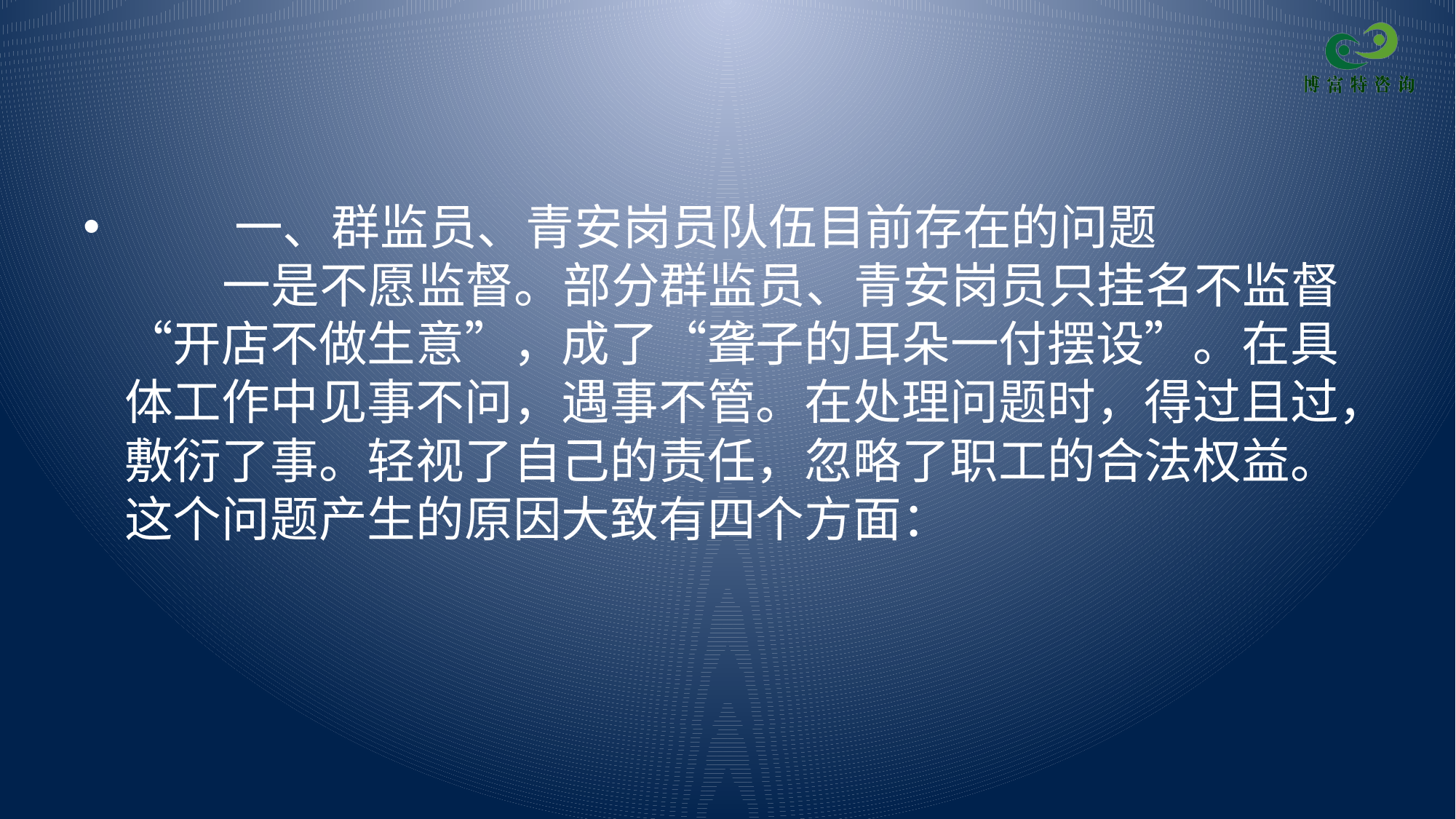

#
         一、群监员、青安岗员队伍目前存在的问题
         一是不愿监督。部分群监员、青安岗员只挂名不监督“开店不做生意”，成了“聋子的耳朵一付摆设”。在具体工作中见事不问，遇事不管。在处理问题时，得过且过，敷衍了事。轻视了自己的责任，忽略了职工的合法权益。这个问题产生的原因大致有四个方面：